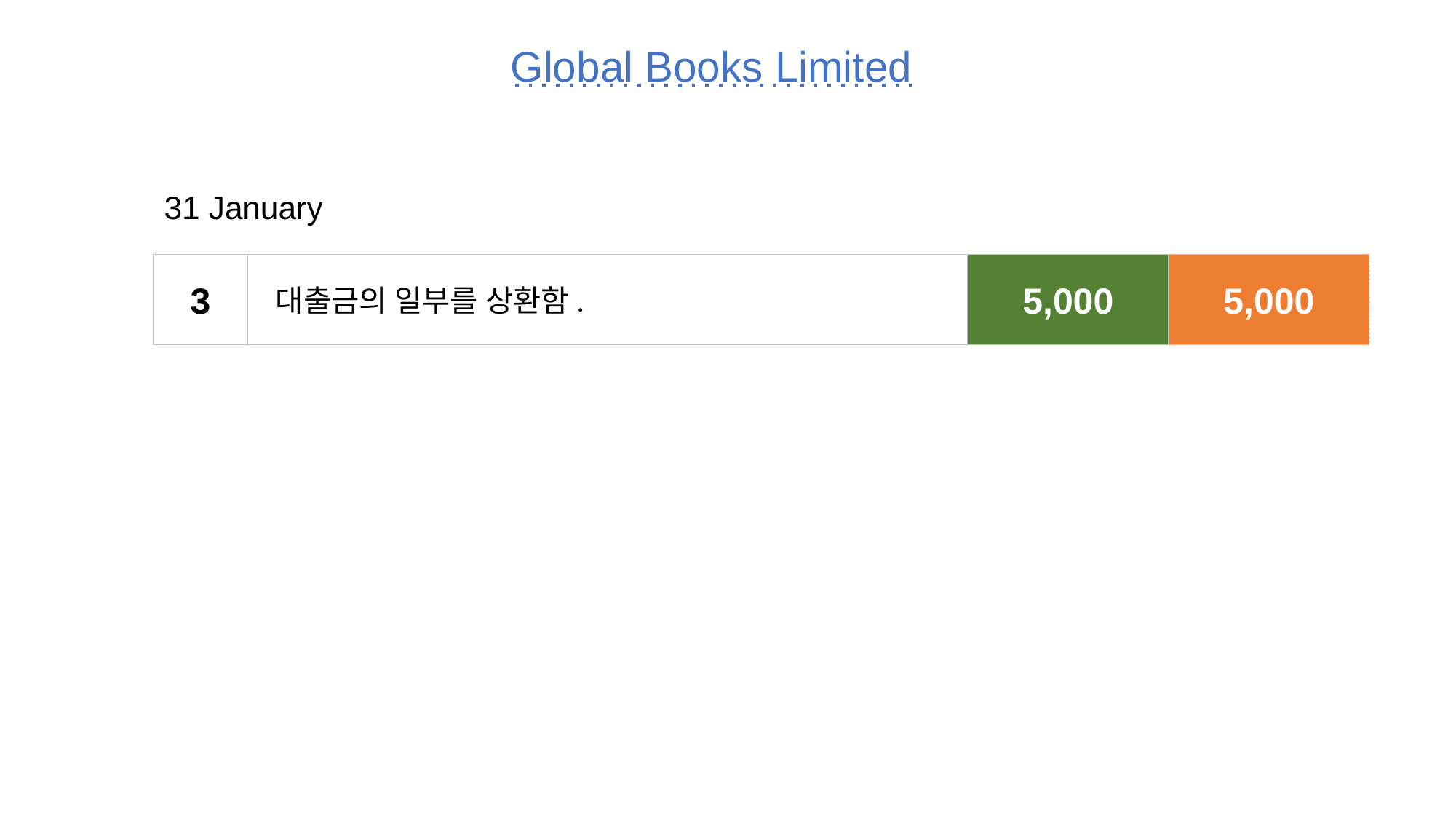

Global Books Limited
31 January
3
Bank loan
5,000
Cash
5,000
대출금의 일부를 상환함.
5,000
5,000